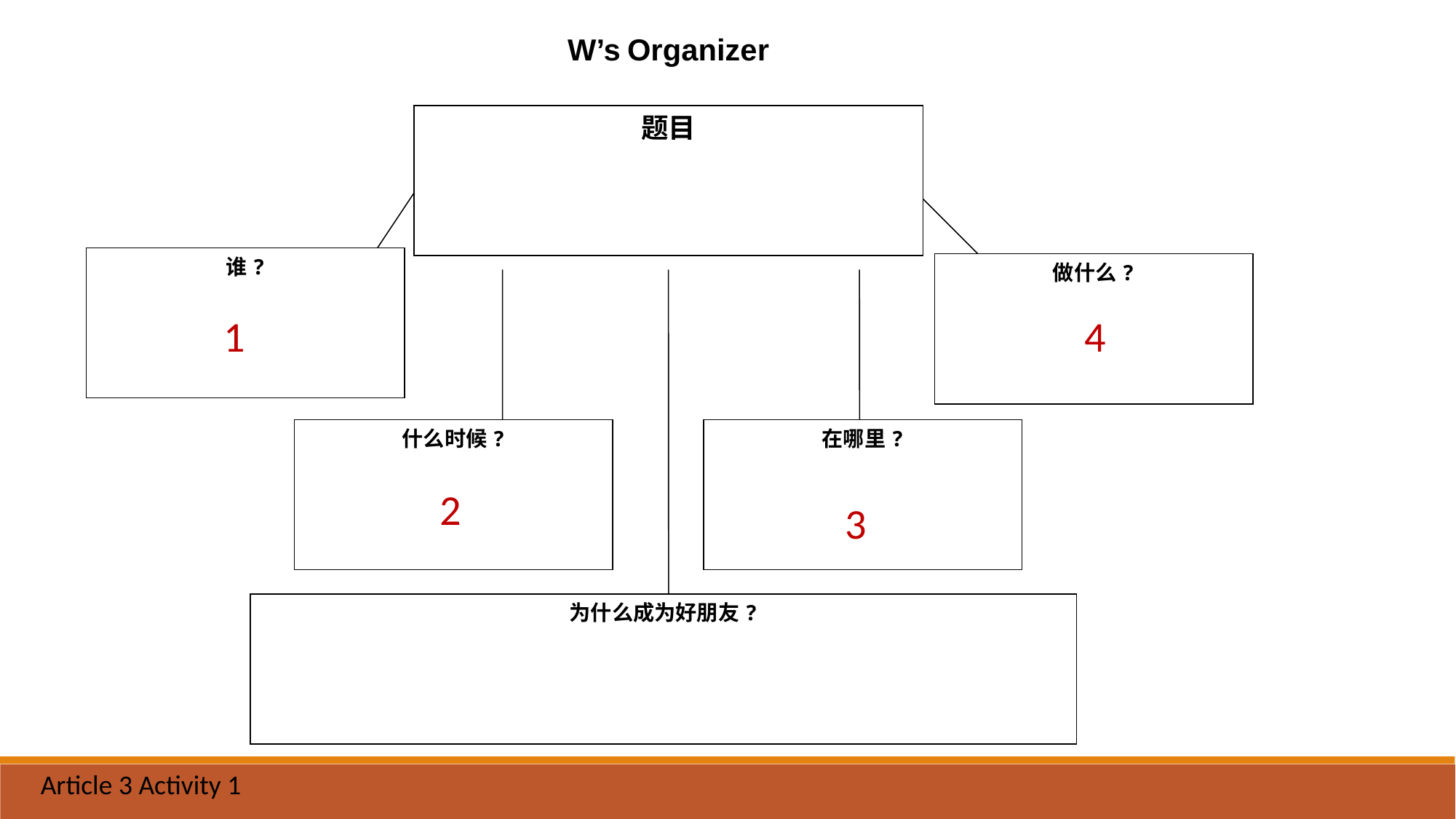

W’s Organizer

题目

谁?
做什么?

1
4
什么时候?
在哪里?
2
3
为什么成为好朋友?
Article 3 Activity 1